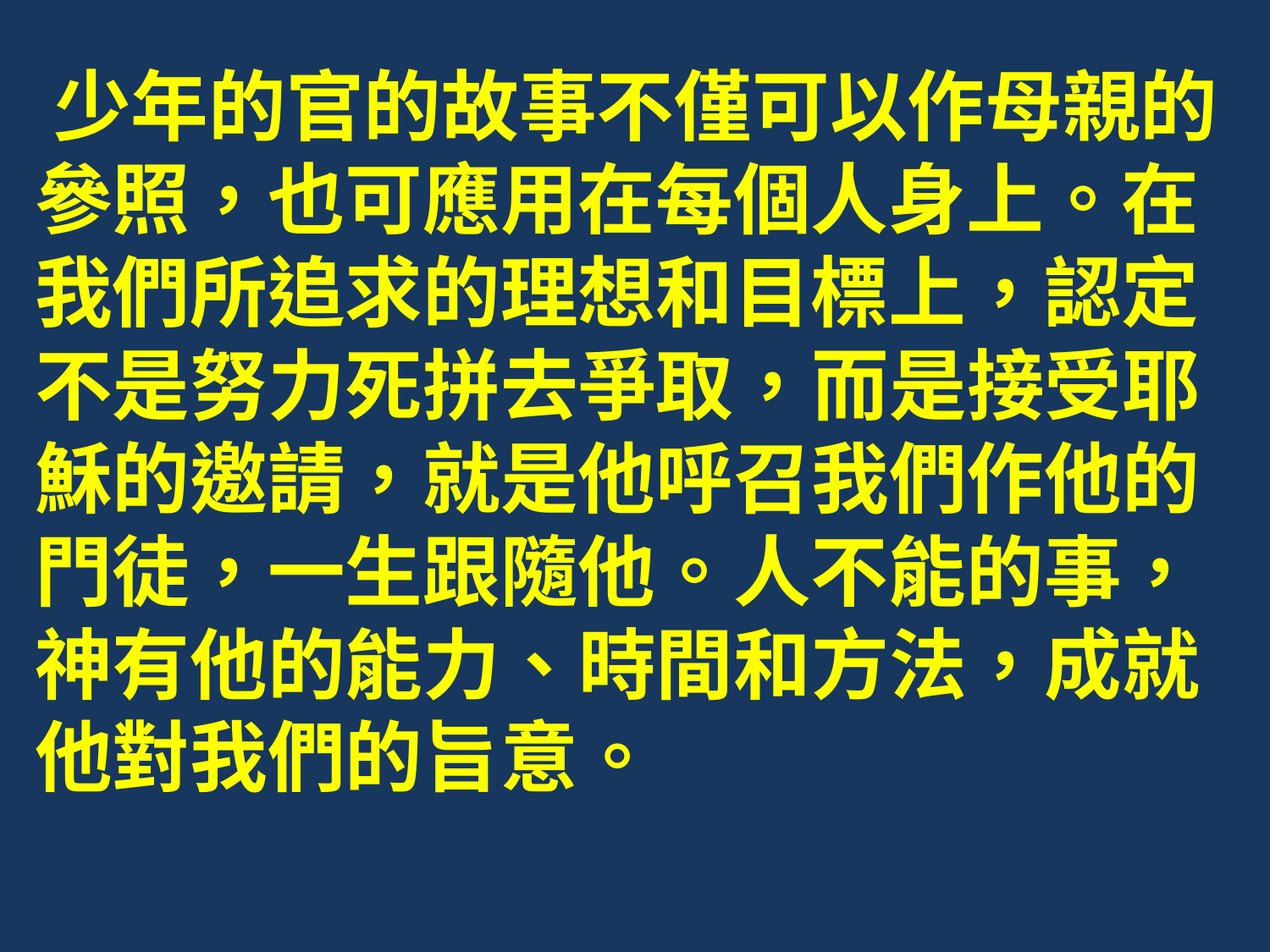

# 少年的官的故事不僅可以作母親的 參照，也可應用在每個人身上。在 我們所追求的理想和目標上，認定 不是努力死拼去爭取，而是接受耶 穌的邀請，就是他呼召我們作他的 門徒，一生跟隨他。人不能的事， 神有他的能力、時間和方法，成就 他對我們的旨意。